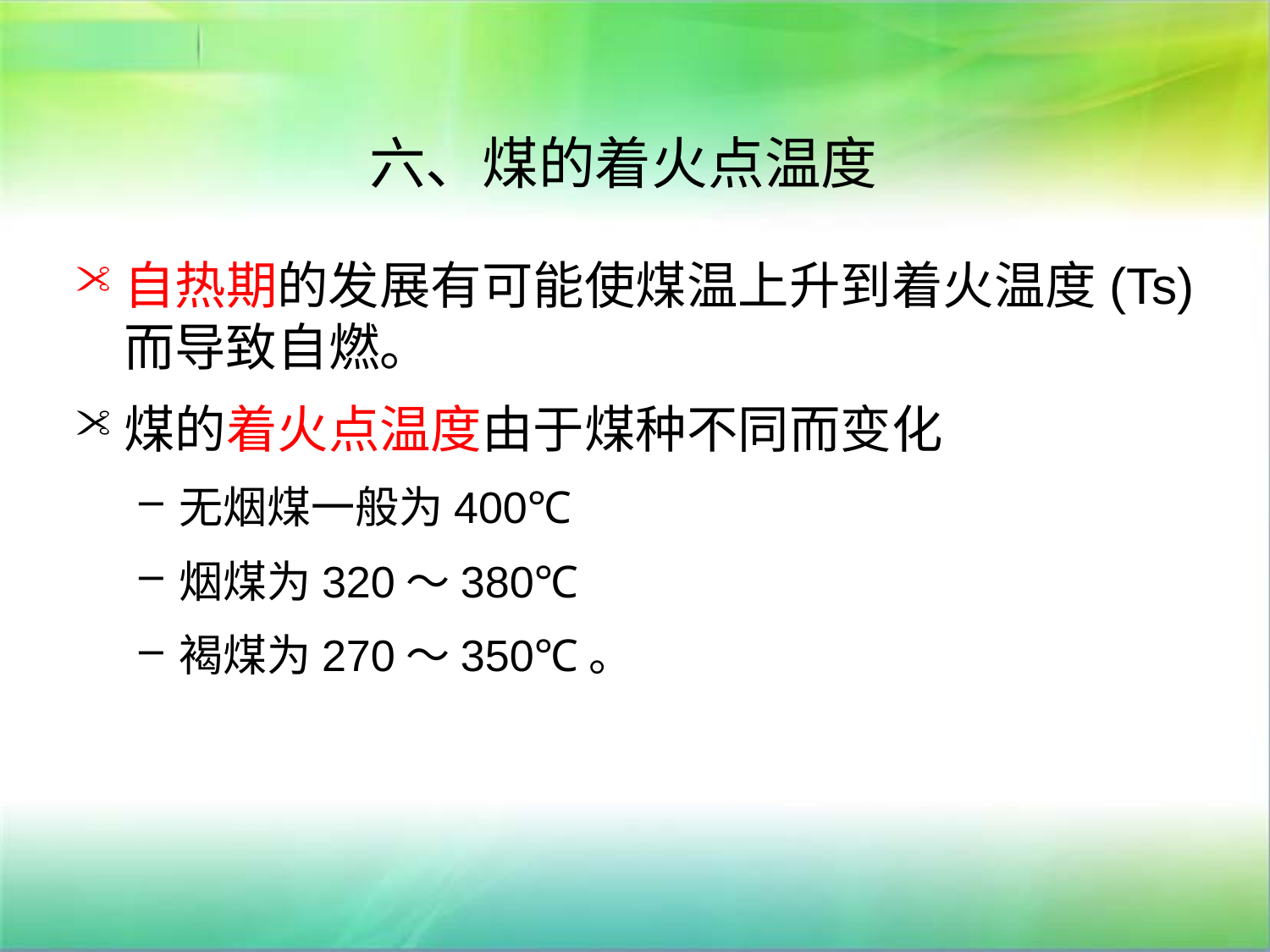

# 六、煤的着火点温度
自热期的发展有可能使煤温上升到着火温度(Ts)而导致自燃。
煤的着火点温度由于煤种不同而变化
无烟煤一般为400℃
烟煤为320～380℃
褐煤为270～350℃。